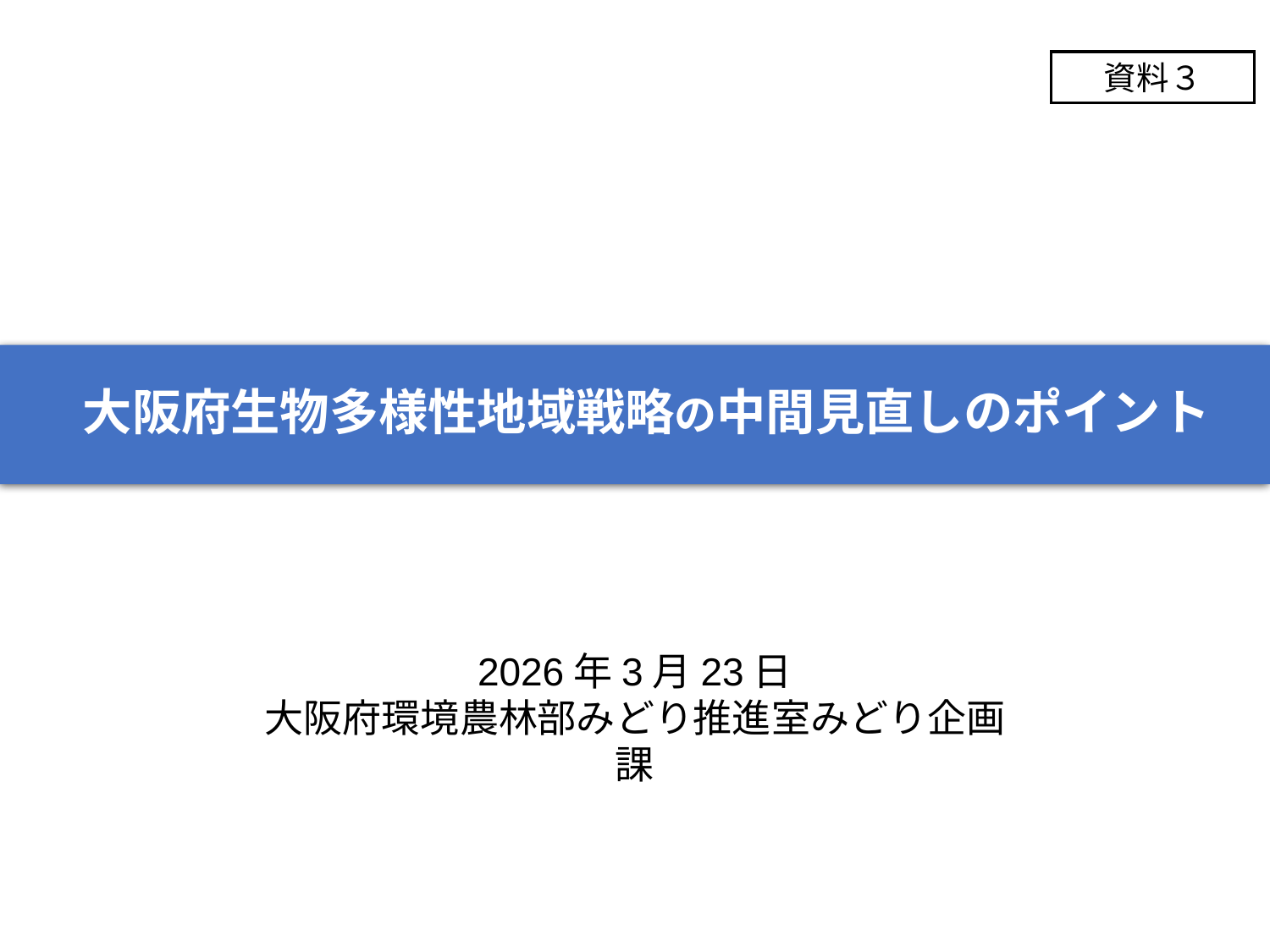

資料３
# 大阪府生物多様性地域戦略の中間見直しのポイント
2026年3月23日
大阪府環境農林部みどり推進室みどり企画課